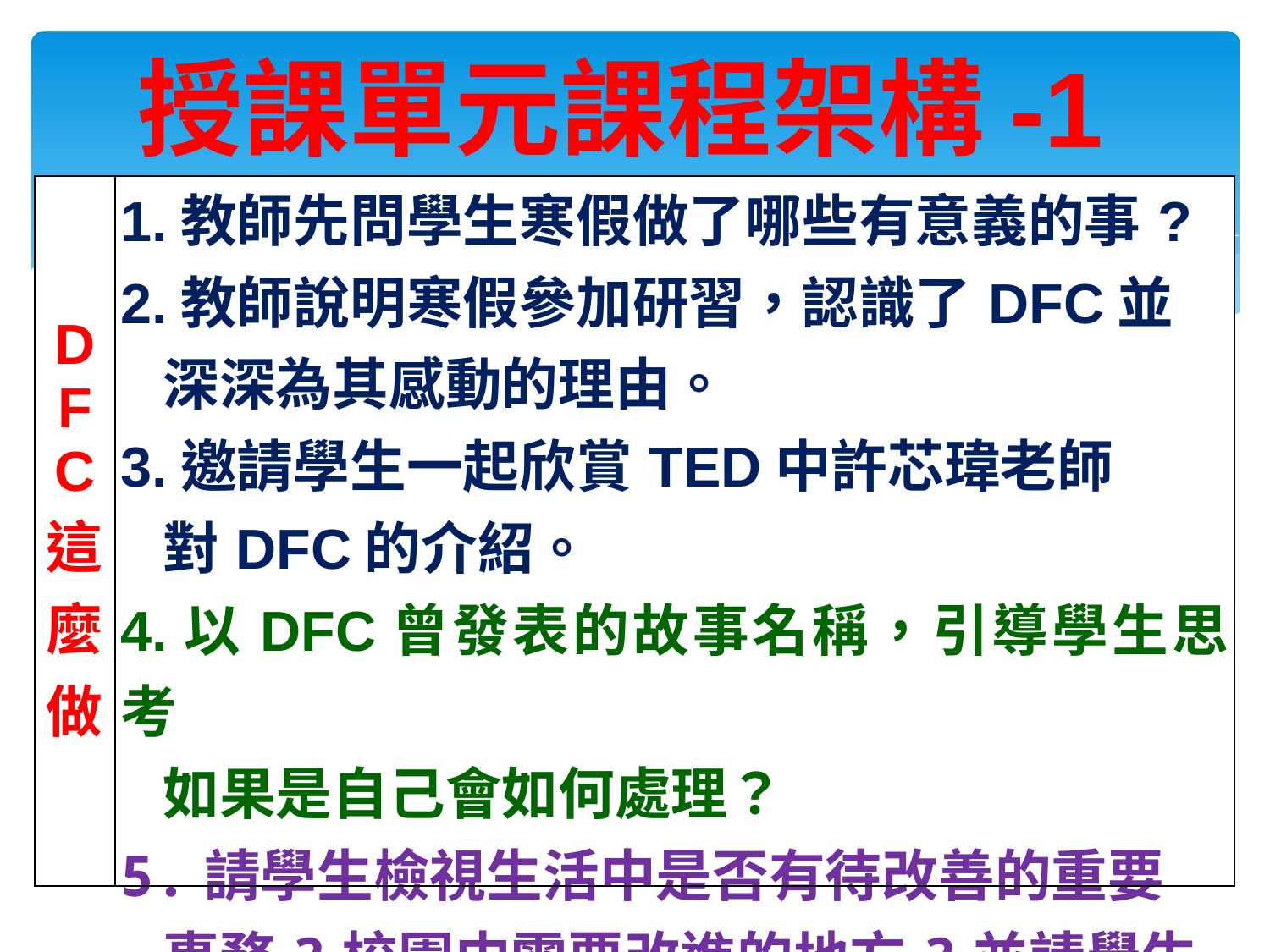

授課單元課程架構-1
| DFC 這麼做 | 1.教師先問學生寒假做了哪些有意義的事? 2.教師說明寒假參加研習，認識了DFC並 深深為其感動的理由。 3.邀請學生一起欣賞TED中許芯瑋老師 對DFC的介紹。 4.以DFC曾發表的故事名稱，引導學生思考 如果是自己會如何處理？ 5.請學生檢視生活中是否有待改善的重要 事務?校園中需要改進的地方?並請學生 腦力激盪想想可以做些什麼？ |
| --- | --- |